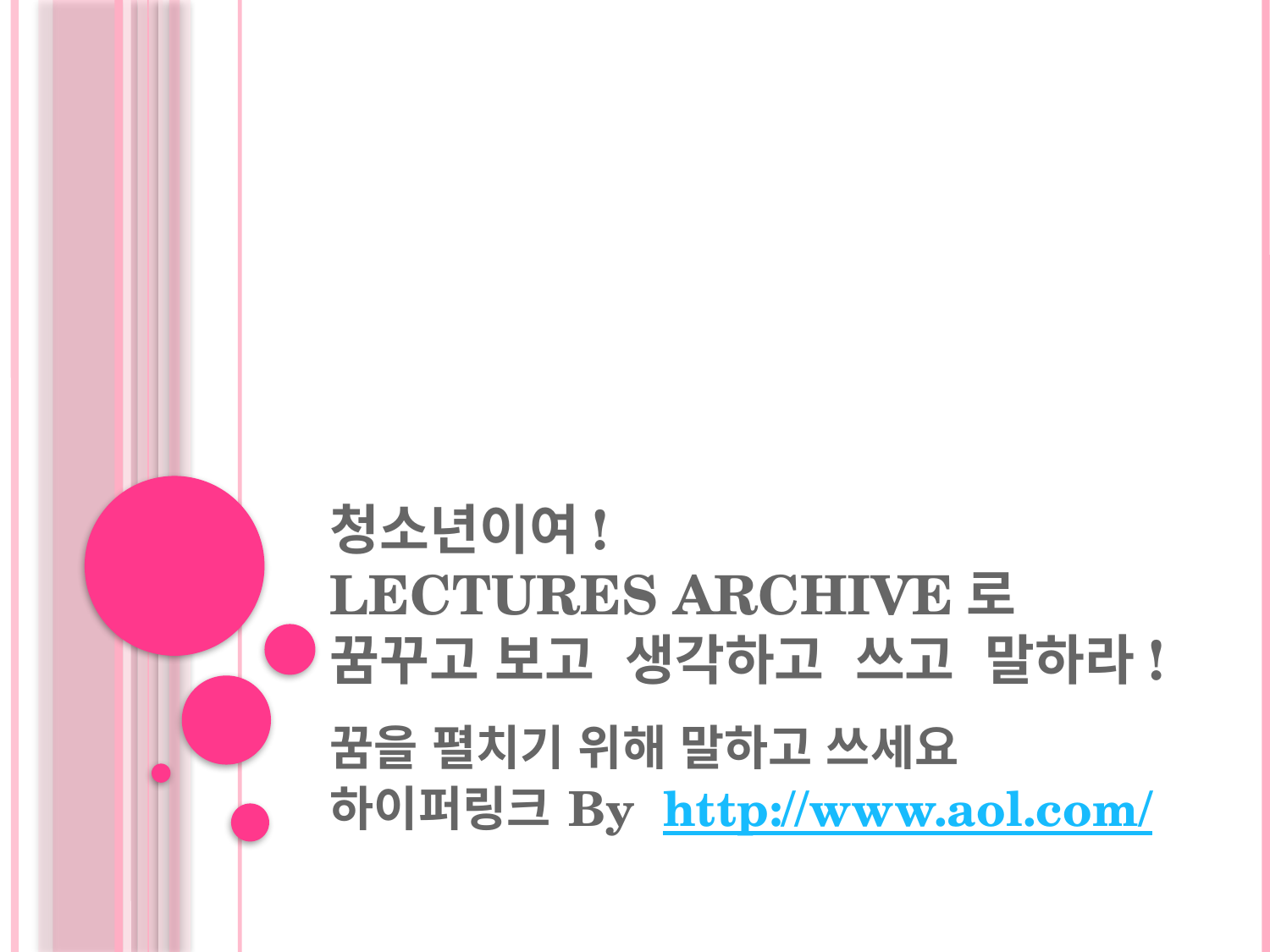

# 청소년이여! Lectures Archive로 꿈꾸고 보고  생각하고  쓰고  말하라!

꿈을 펼치기 위해 말하고 쓰세요
하이퍼링크 By  http://www.aol.com/